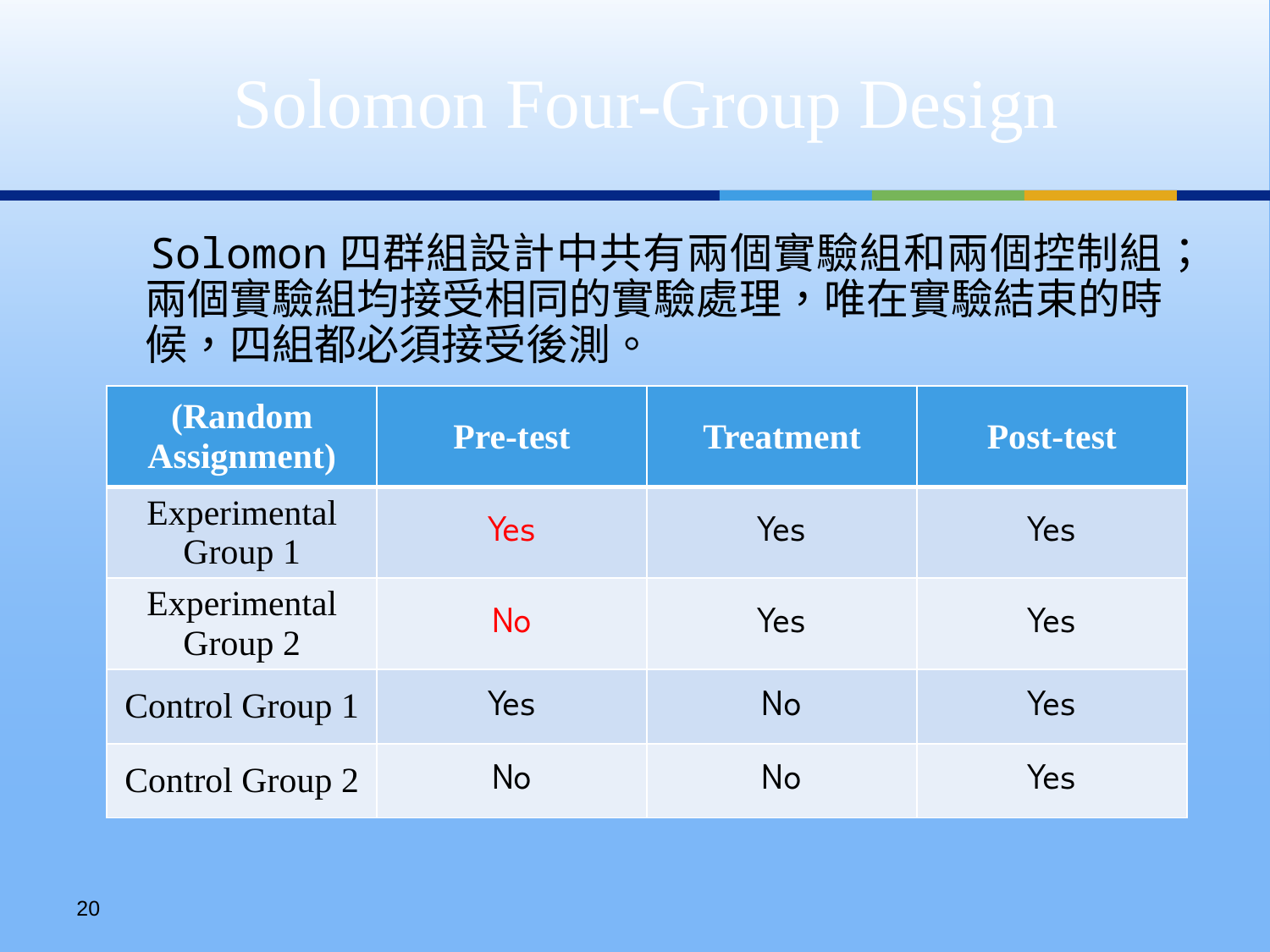

Solomon Four-Group Design
  Solomon四群組設計中共有兩個實驗組和兩個控制組；兩個實驗組均接受相同的實驗處理，唯在實驗結束的時候，四組都必須接受後測。
| (Random Assignment) | Pre-test | Treatment | Post-test |
| --- | --- | --- | --- |
| Experimental Group 1 | Yes | Yes | Yes |
| Experimental Group 2 | No | Yes | Yes |
| Control Group 1 | Yes | No | Yes |
| Control Group 2 | No | No | Yes |
20